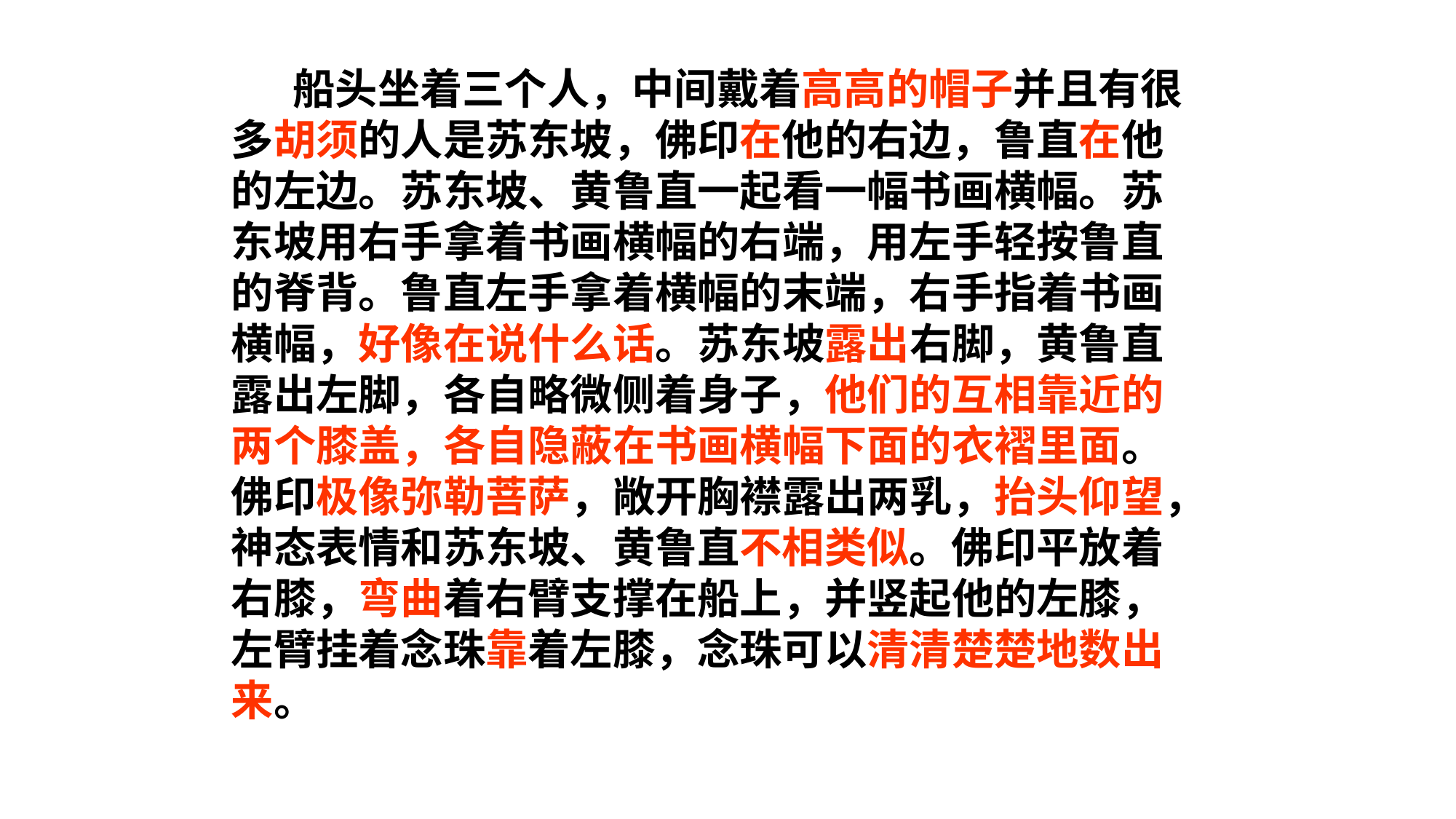

船头坐着三个人，中间戴着高高的帽子并且有很多胡须的人是苏东坡，佛印在他的右边，鲁直在他的左边。苏东坡、黄鲁直一起看一幅书画横幅。苏东坡用右手拿着书画横幅的右端，用左手轻按鲁直的脊背。鲁直左手拿着横幅的末端，右手指着书画横幅，好像在说什么话。苏东坡露出右脚，黄鲁直露出左脚，各自略微侧着身子，他们的互相靠近的两个膝盖，各自隐蔽在书画横幅下面的衣褶里面。佛印极像弥勒菩萨，敞开胸襟露出两乳，抬头仰望，神态表情和苏东坡、黄鲁直不相类似。佛印平放着右膝，弯曲着右臂支撑在船上，并竖起他的左膝，左臂挂着念珠靠着左膝，念珠可以清清楚楚地数出来。